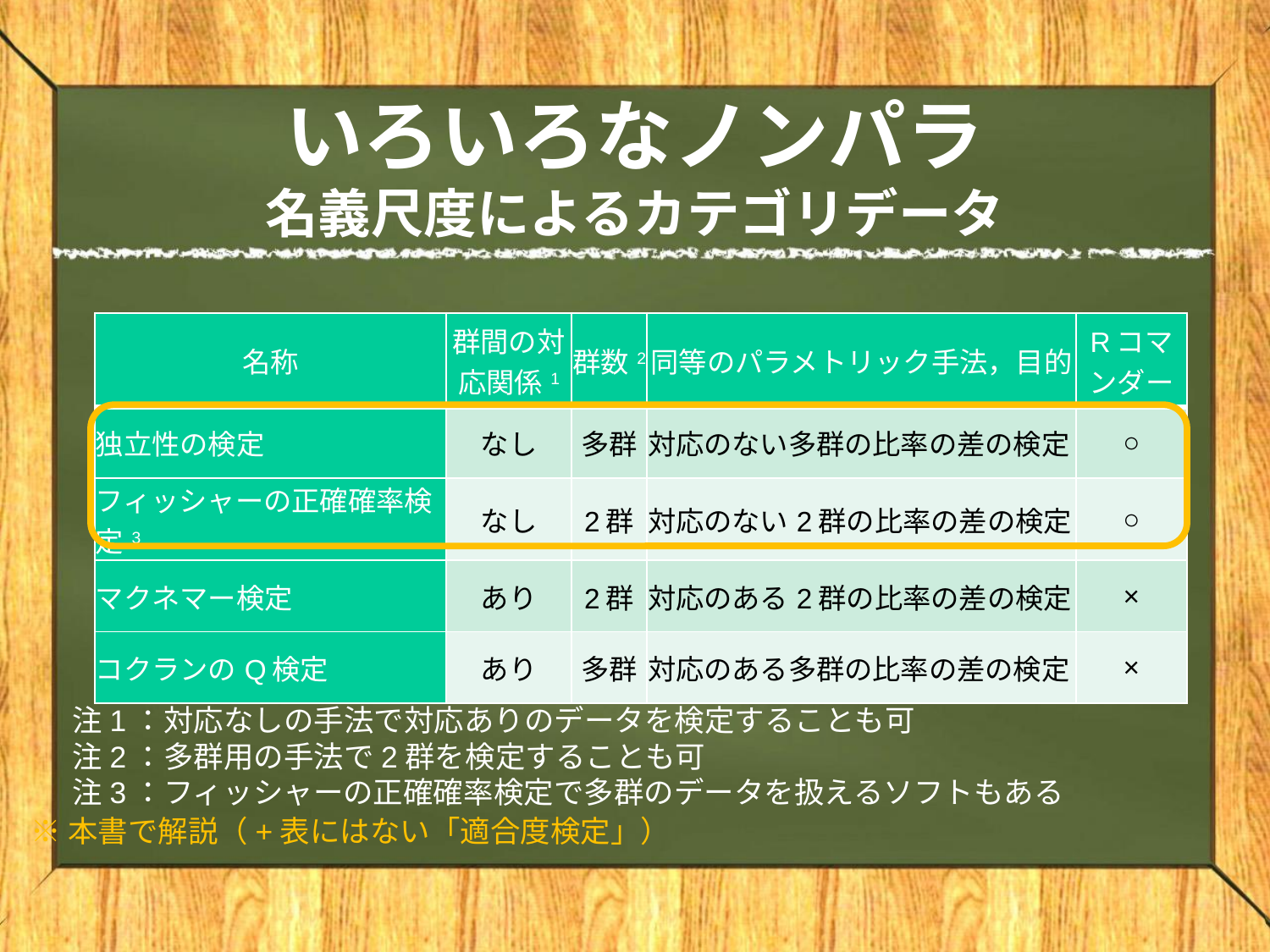

# いろいろなノンパラ 名義尺度によるカテゴリデータ
| 名称 | 群間の対応関係1 | 群数2 | 同等のパラメトリック手法，目的 | Rコマンダー |
| --- | --- | --- | --- | --- |
| 独立性の検定 | なし | 多群 | 対応のない多群の比率の差の検定 | ○ |
| フィッシャーの正確確率検定3 | なし | 2群 | 対応のない2群の比率の差の検定 | ○ |
| マクネマー検定 | あり | 2群 | 対応のある2群の比率の差の検定 | × |
| コクランのQ検定 | あり | 多群 | 対応のある多群の比率の差の検定 | × |

注1：対応なしの手法で対応ありのデータを検定することも可
注2：多群用の手法で2群を検定することも可
注3：フィッシャーの正確確率検定で多群のデータを扱えるソフトもある
※本書で解説（+表にはない「適合度検定」）